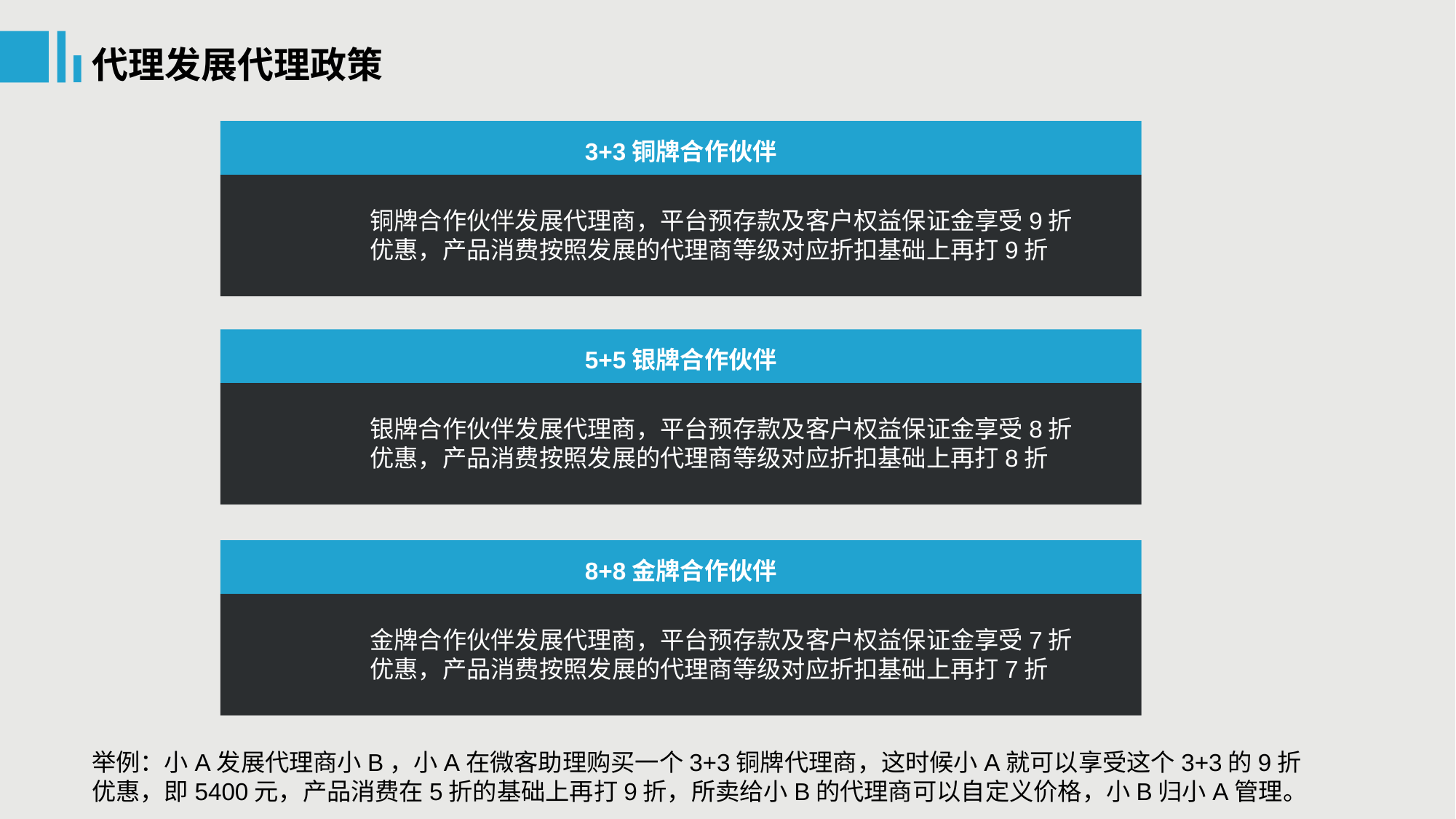

代理发展代理政策

3+3铜牌合作伙伴

铜牌合作伙伴发展代理商，平台预存款及客户权益保证金享受9折优惠，产品消费按照发展的代理商等级对应折扣基础上再打9折
5+5银牌合作伙伴

银牌合作伙伴发展代理商，平台预存款及客户权益保证金享受8折优惠，产品消费按照发展的代理商等级对应折扣基础上再打8折
8+8金牌合作伙伴

金牌合作伙伴发展代理商，平台预存款及客户权益保证金享受7折优惠，产品消费按照发展的代理商等级对应折扣基础上再打7折
举例：小A发展代理商小B，小A在微客助理购买一个3+3铜牌代理商，这时候小A就可以享受这个3+3的9折优惠，即5400元，产品消费在5折的基础上再打9折，所卖给小B的代理商可以自定义价格，小B归小A管理。